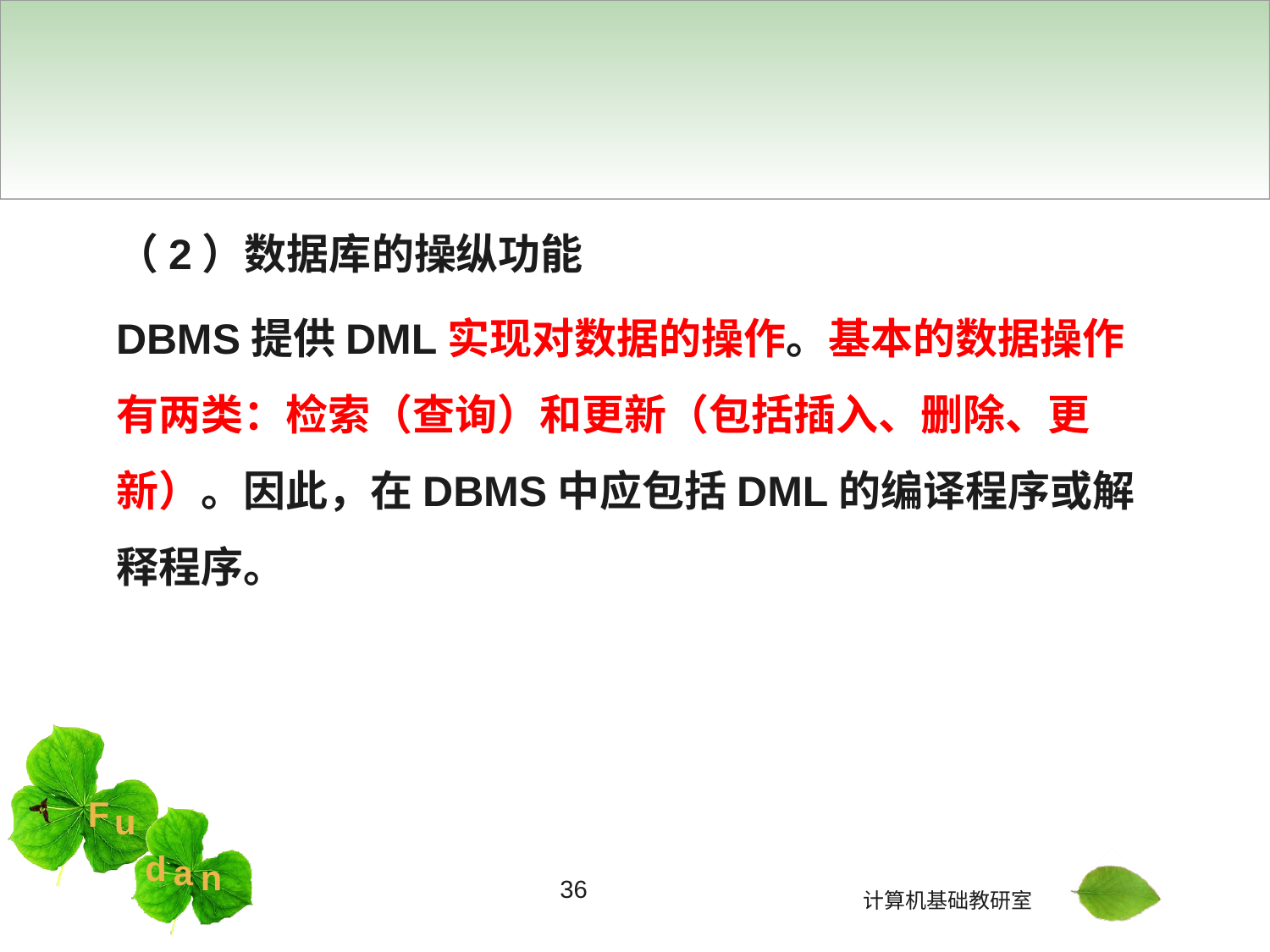

（2）数据库的操纵功能
DBMS提供DML实现对数据的操作。基本的数据操作有两类：检索（查询）和更新（包括插入、删除、更新）。因此，在DBMS中应包括DML的编译程序或解释程序。

36